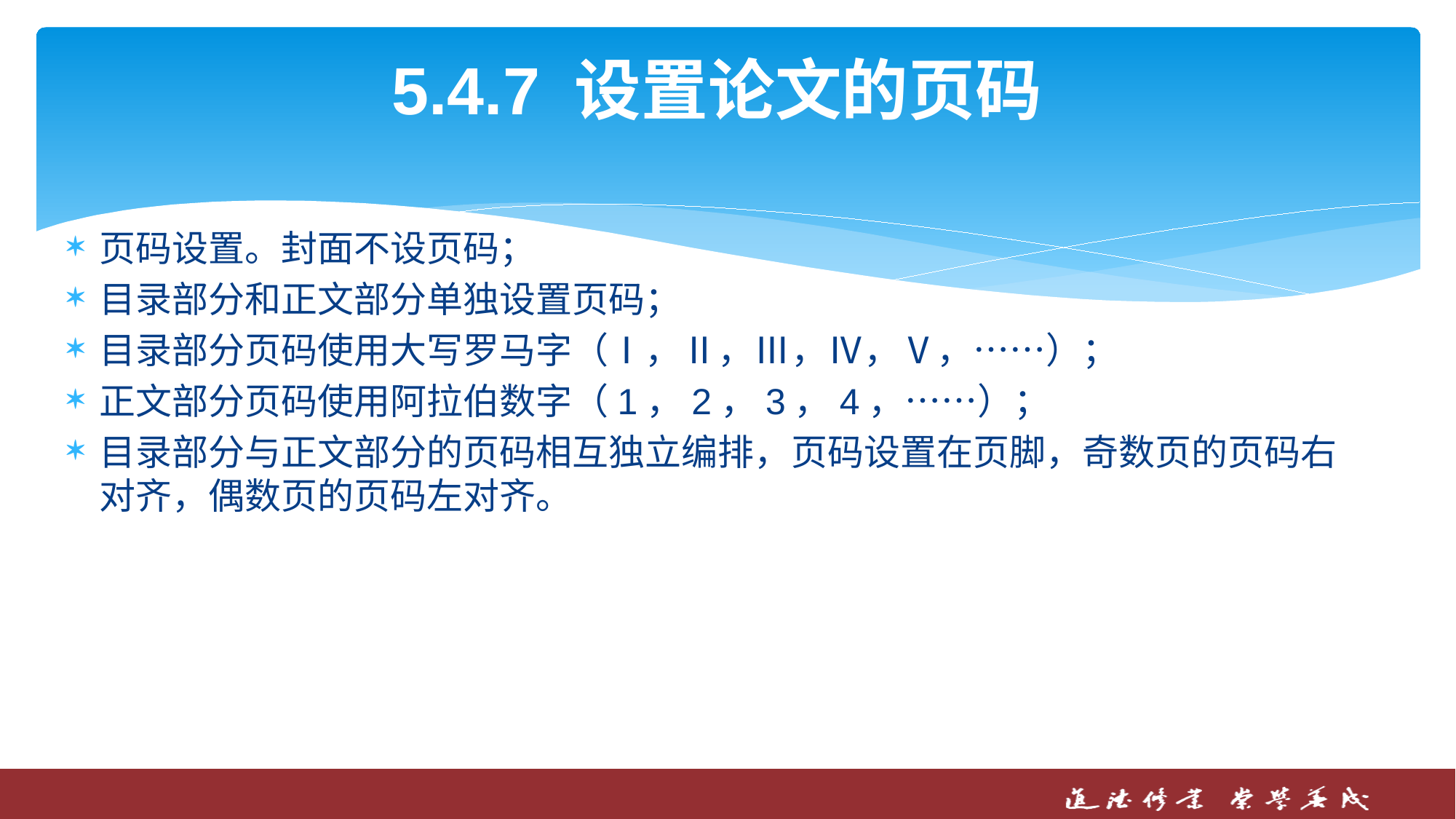

# 5.4.7 设置论文的页码
页码设置。封面不设页码；
目录部分和正文部分单独设置页码；
目录部分页码使用大写罗马字（Ⅰ，Ⅱ，Ⅲ，Ⅳ，Ⅴ，……）；
正文部分页码使用阿拉伯数字（1，2，3，4，……）；
目录部分与正文部分的页码相互独立编排，页码设置在页脚，奇数页的页码右对齐，偶数页的页码左对齐。